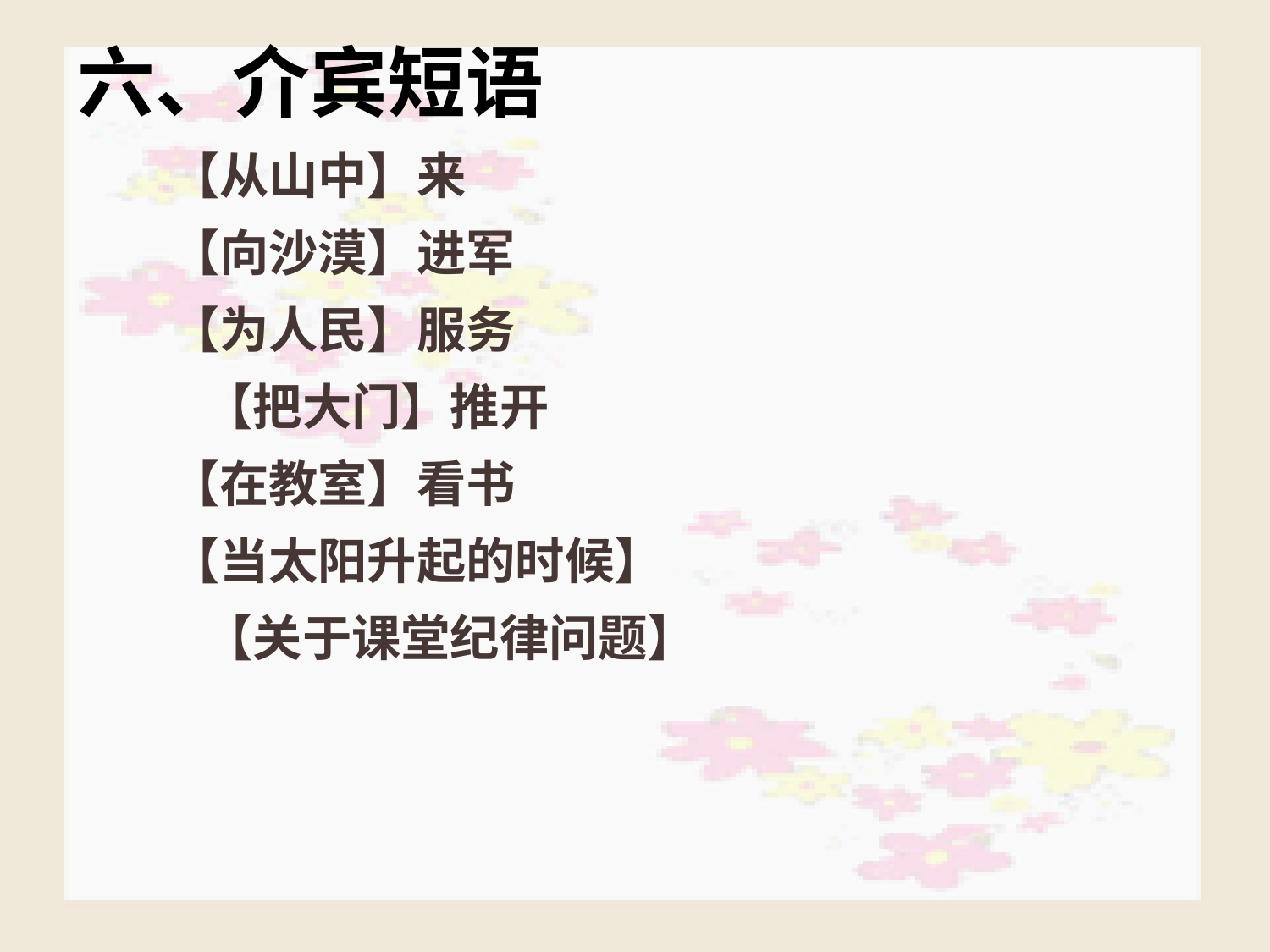

六、介宾短语
             【从山中】来
             【向沙漠】进军
             【为人民】服务
                【把大门】推开
             【在教室】看书
             【当太阳升起的时候】
                【关于课堂纪律问题】